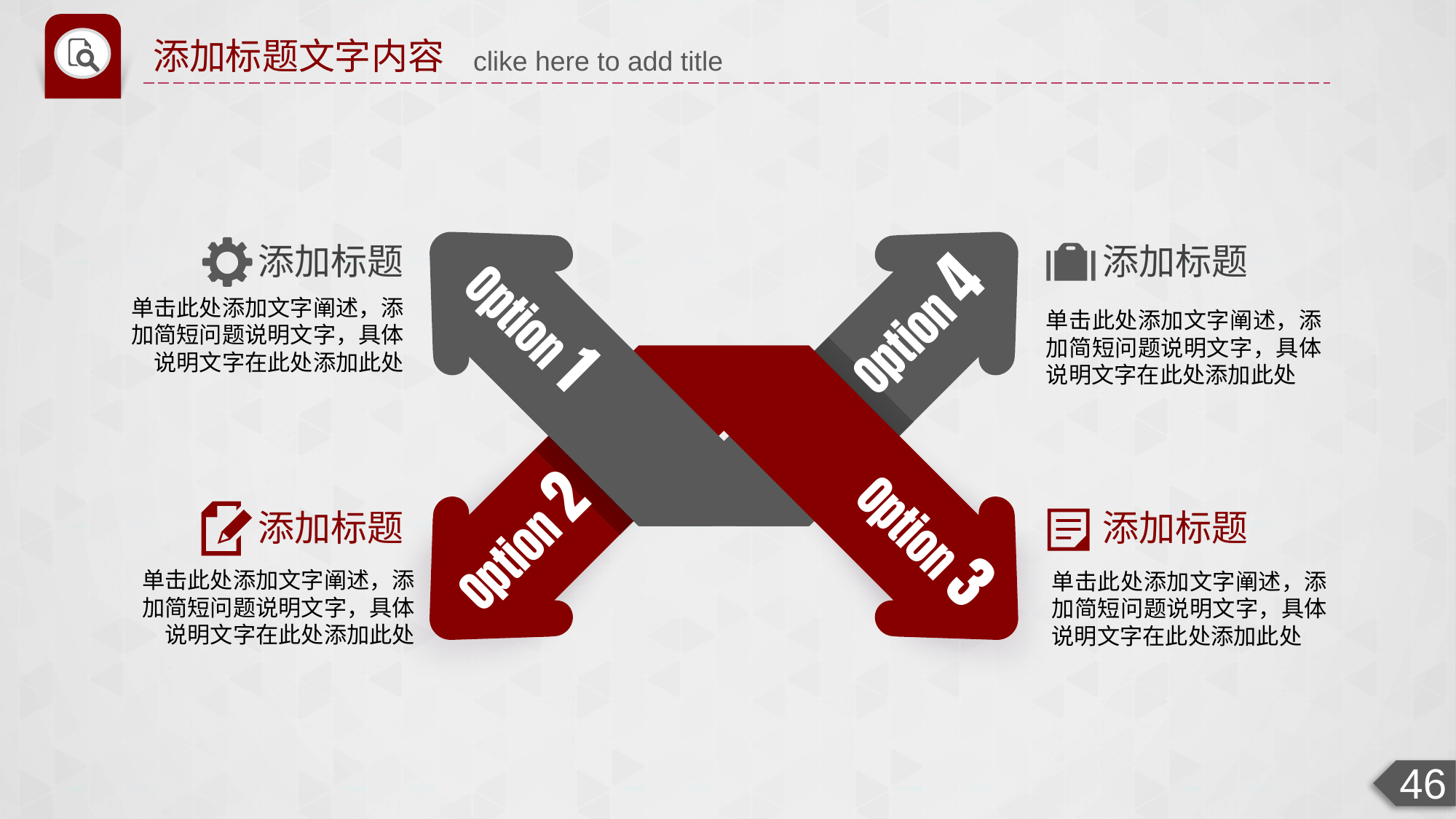

添加标题
添加标题

Option 4
Option 1
单击此处添加文字阐述，添加简短问题说明文字，具体说明文字在此处添加此处
单击此处添加文字阐述，添加简短问题说明文字，具体说明文字在此处添加此处
Option 3
Option 2
添加标题
添加标题

单击此处添加文字阐述，添加简短问题说明文字，具体说明文字在此处添加此处
单击此处添加文字阐述，添加简短问题说明文字，具体说明文字在此处添加此处